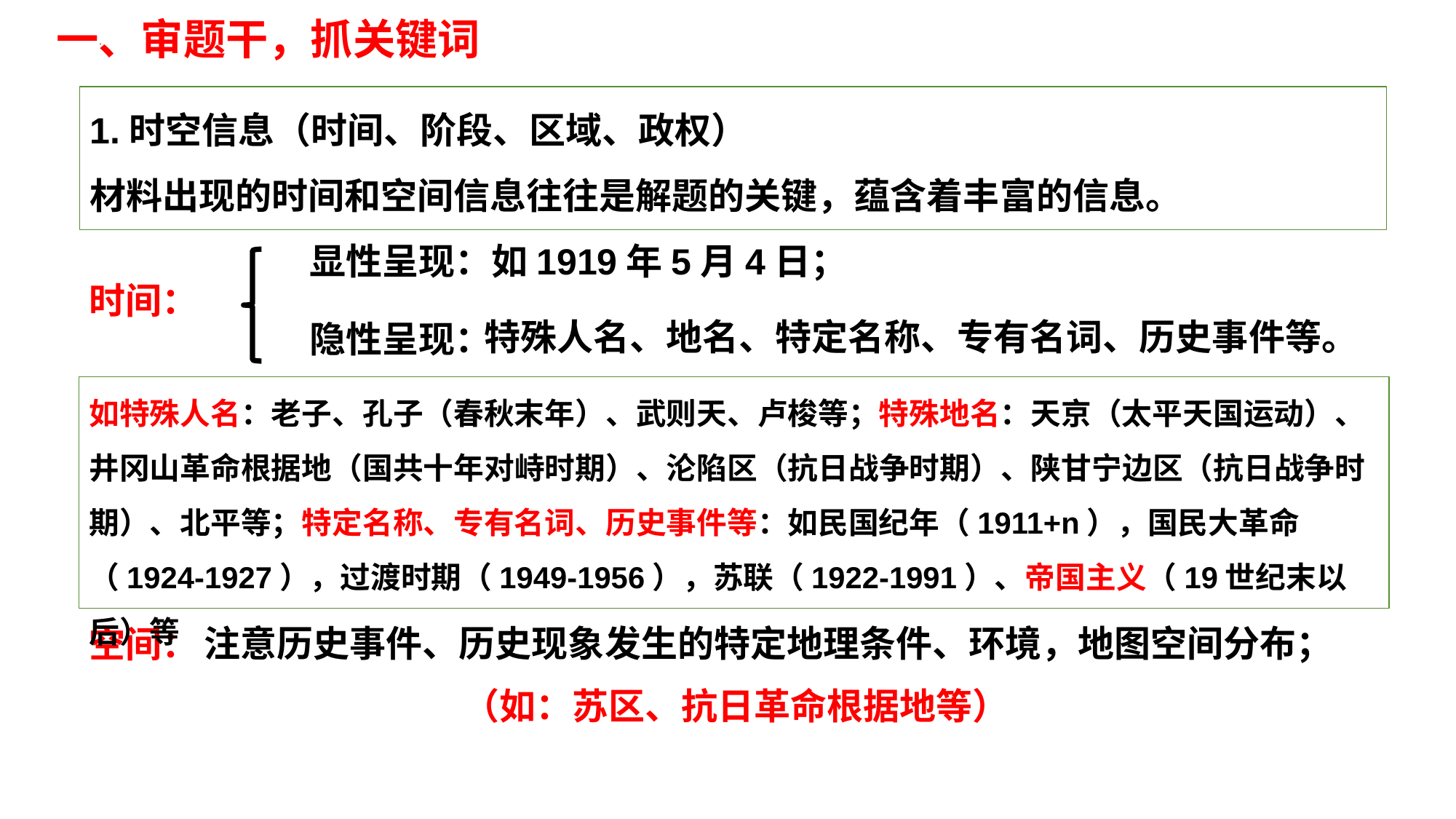

一、审题干，抓关键词
1.时空信息（时间、阶段、区域、政权）
材料出现的时间和空间信息往往是解题的关键，蕴含着丰富的信息。

显性呈现：如1919年5月4日；

时间：
特殊人名、地名、特定名称、专有名词、历史事件等。
隐性呈现：
如特殊人名：老子、孔子（春秋末年）、武则天、卢梭等；特殊地名：天京（太平天国运动）、井冈山革命根据地（国共十年对峙时期）、沦陷区（抗日战争时期）、陕甘宁边区（抗日战争时期）、北平等；特定名称、专有名词、历史事件等：如民国纪年（1911+n），国民大革命（1924-1927），过渡时期（1949-1956），苏联（1922-1991）、帝国主义（19世纪末以后）等

注意历史事件、历史现象发生的特定地理条件、环境，地图空间分布；
空间：
（如：苏区、抗日革命根据地等）